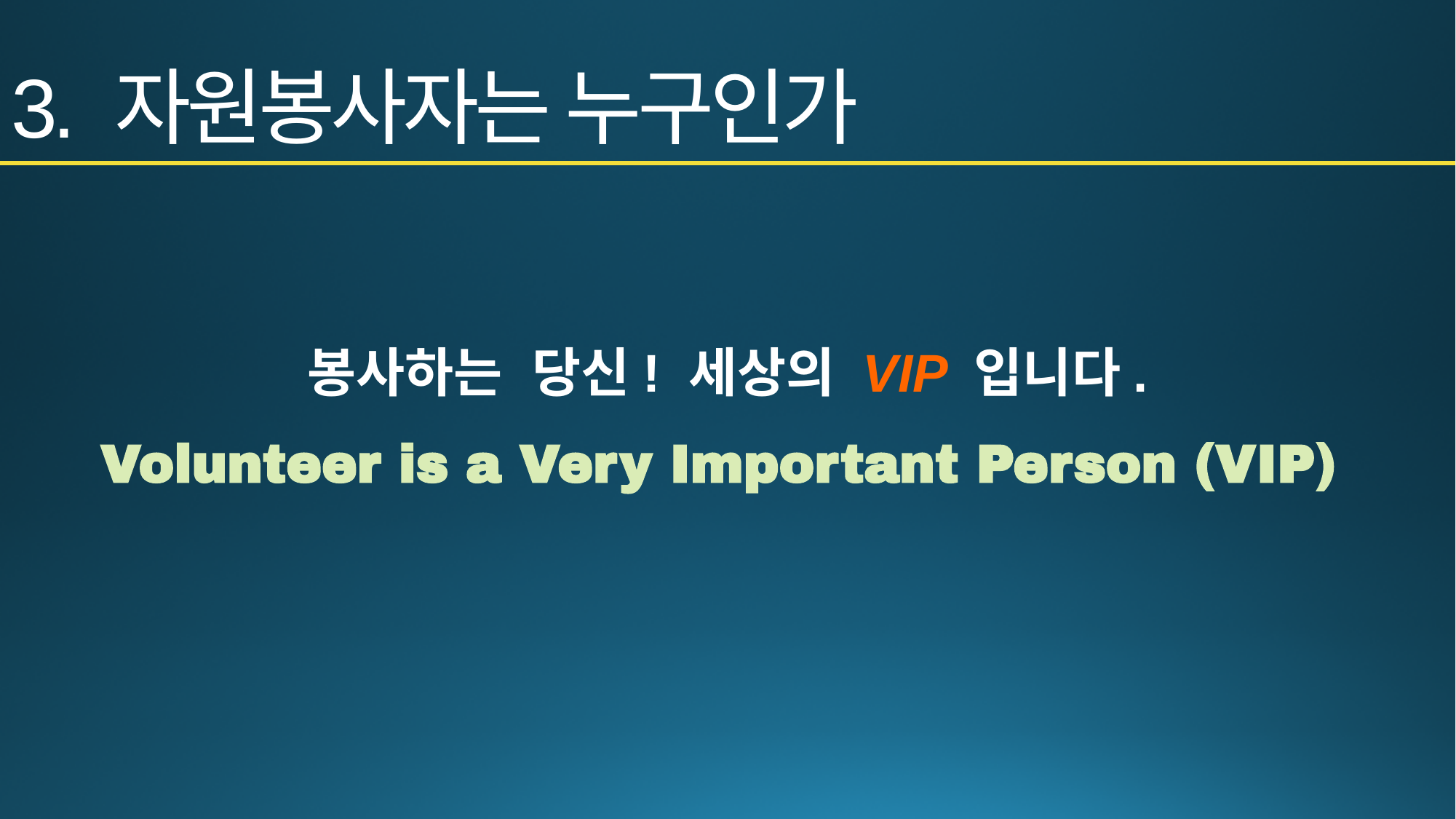

# 3. 자원봉사자는 누구인가
봉사하는  당신! 세상의 VIP 입니다.
Volunteer is a Very Important Person (VIP)